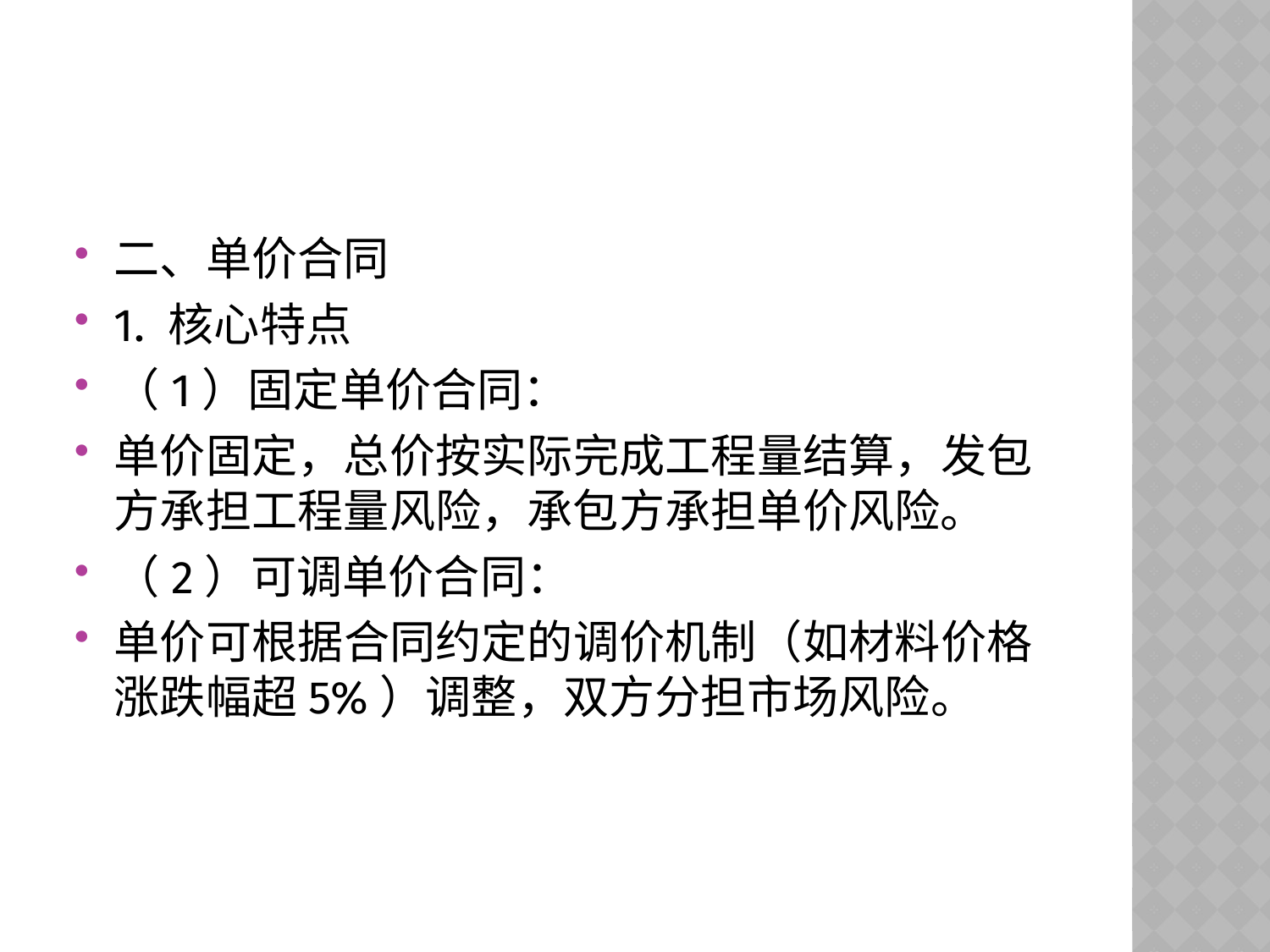

#
二、单价合同
1. 核心特点
（1）固定单价合同：
单价固定，总价按实际完成工程量结算，发包方承担工程量风险，承包方承担单价风险。
（2）可调单价合同：
单价可根据合同约定的调价机制（如材料价格涨跌幅超5%）调整，双方分担市场风险。